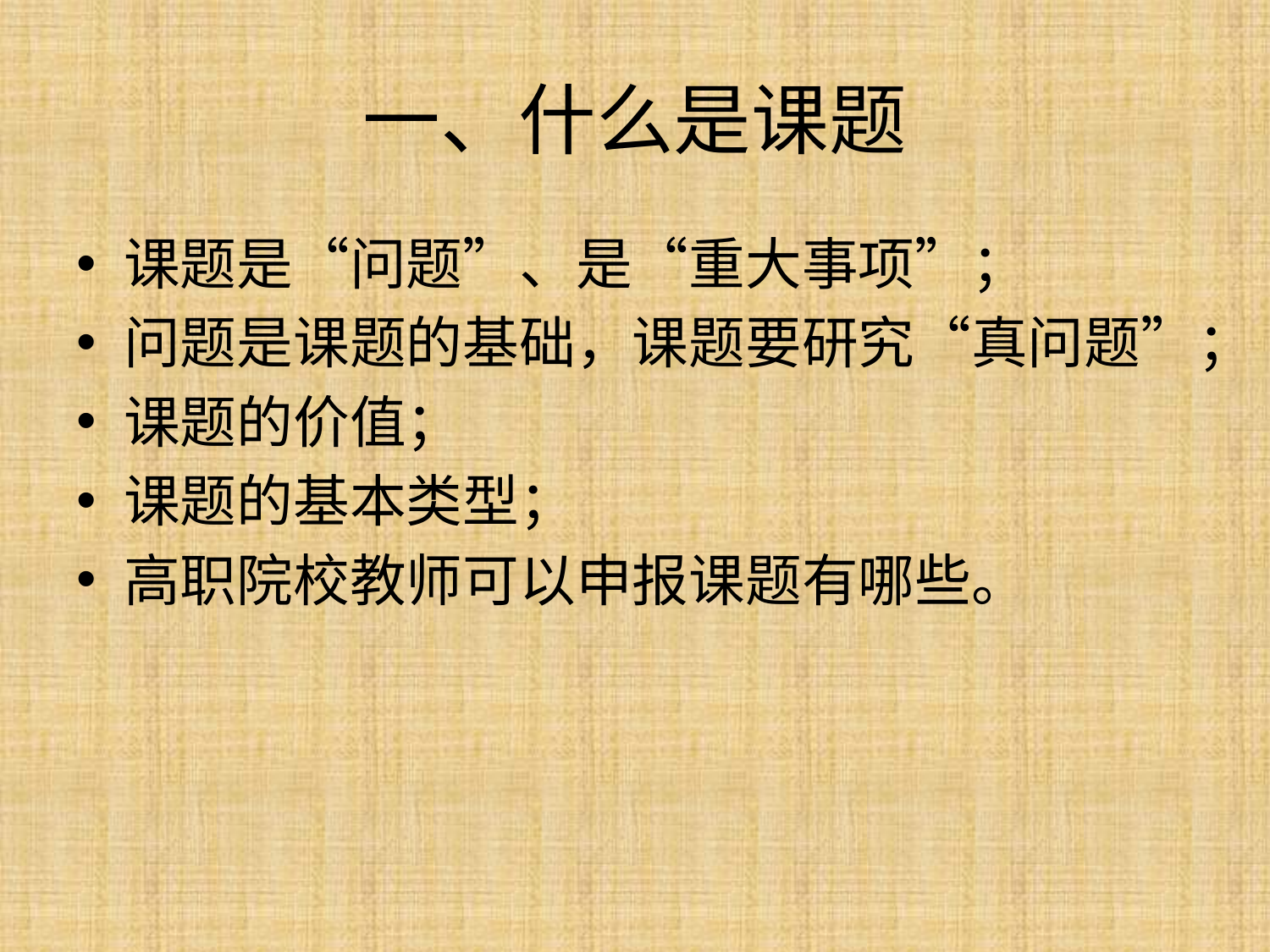

# 一、什么是课题
课题是“问题”、是“重大事项”；
问题是课题的基础，课题要研究“真问题”；
课题的价值；
课题的基本类型；
高职院校教师可以申报课题有哪些。